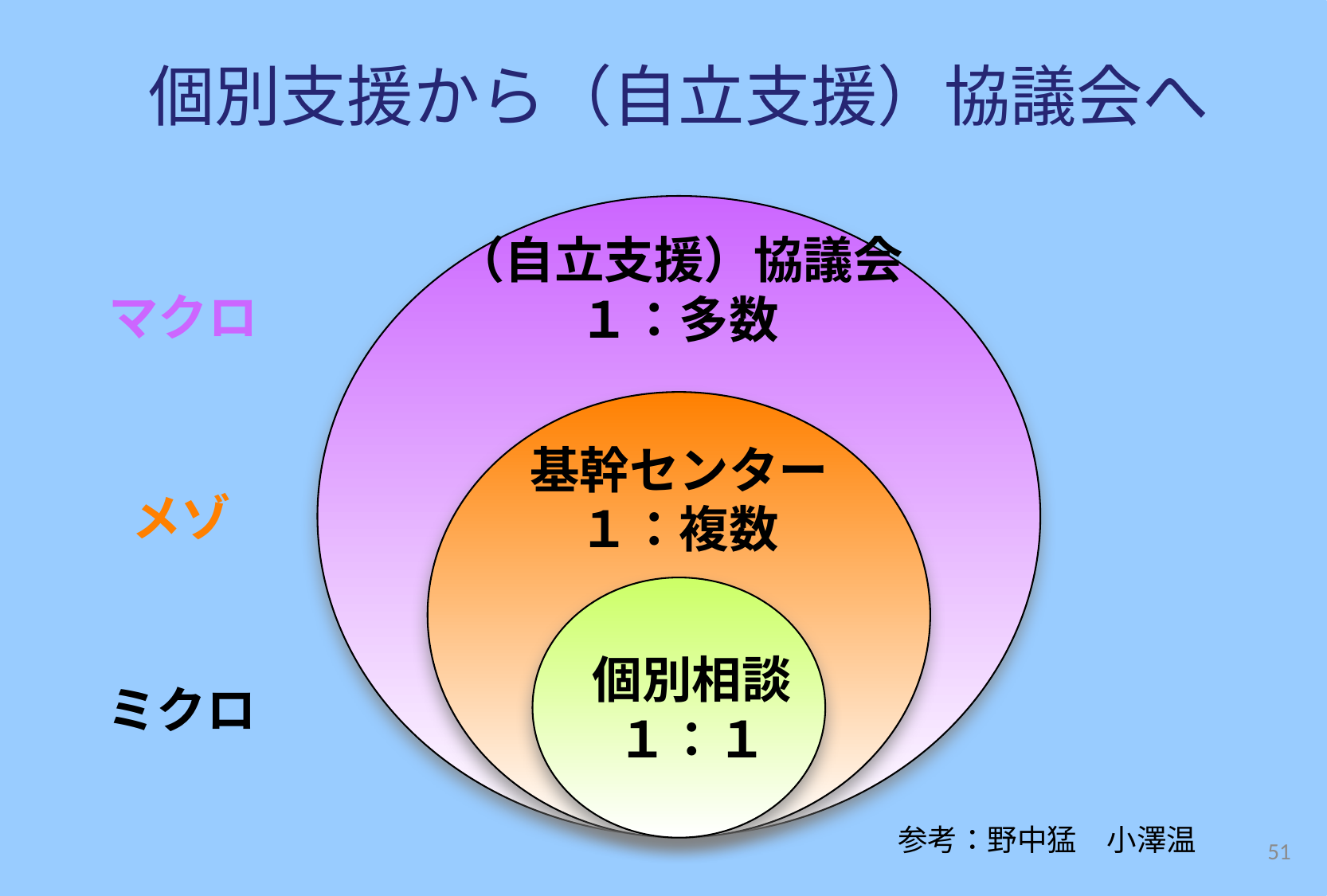

個別支援から（自立支援）協議会へ

（自立支援）協議会
１：多数
マクロ

基幹センター
１：複数
メゾ

個別相談
１：１
ミクロ
参考：野中猛　小澤温
51